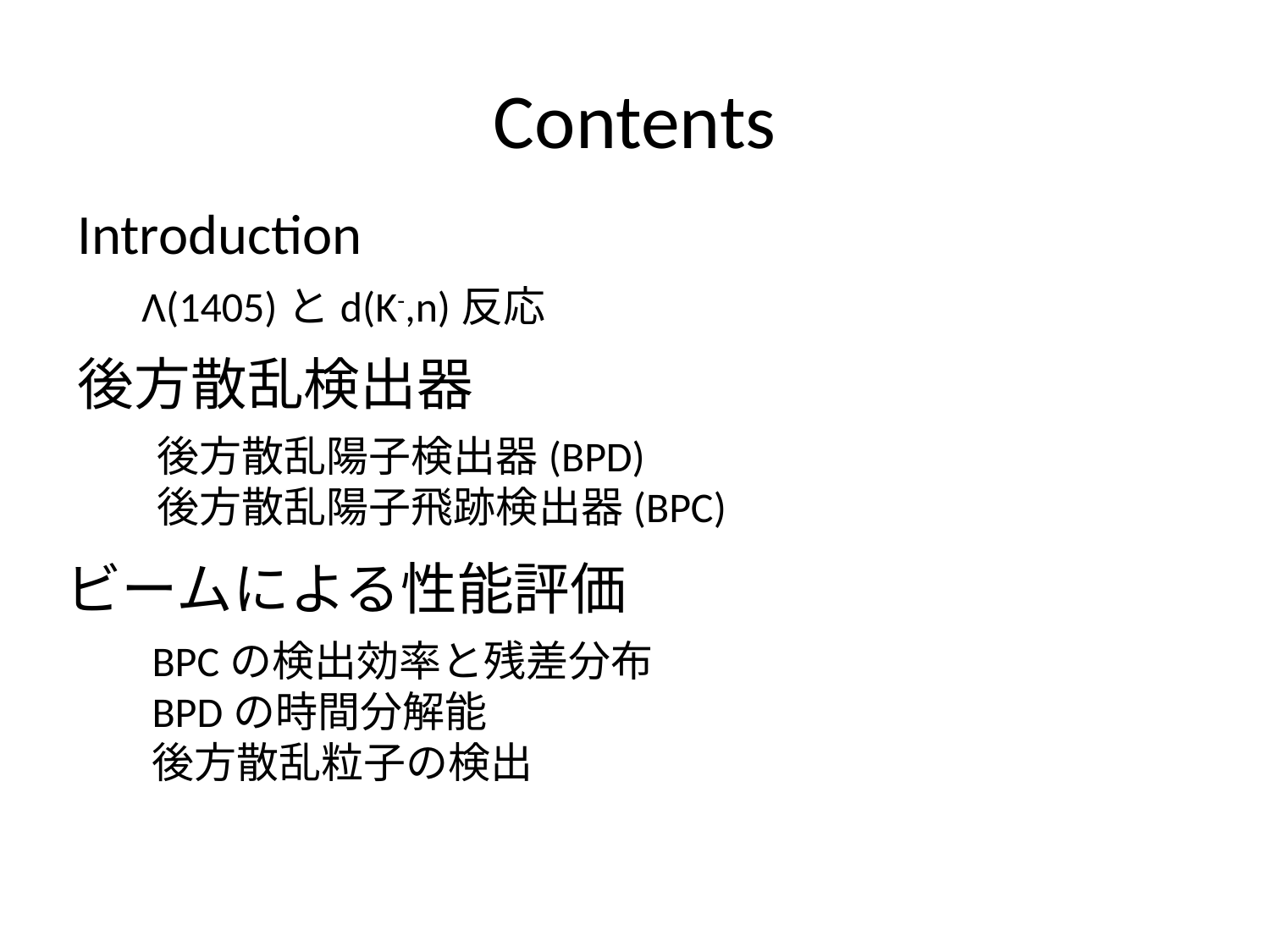

# Contents
Introduction
Λ(1405)とd(K-,n)反応
後方散乱検出器
後方散乱陽子検出器(BPD)
後方散乱陽子飛跡検出器(BPC)
ビームによる性能評価
BPCの検出効率と残差分布
BPDの時間分解能
後方散乱粒子の検出